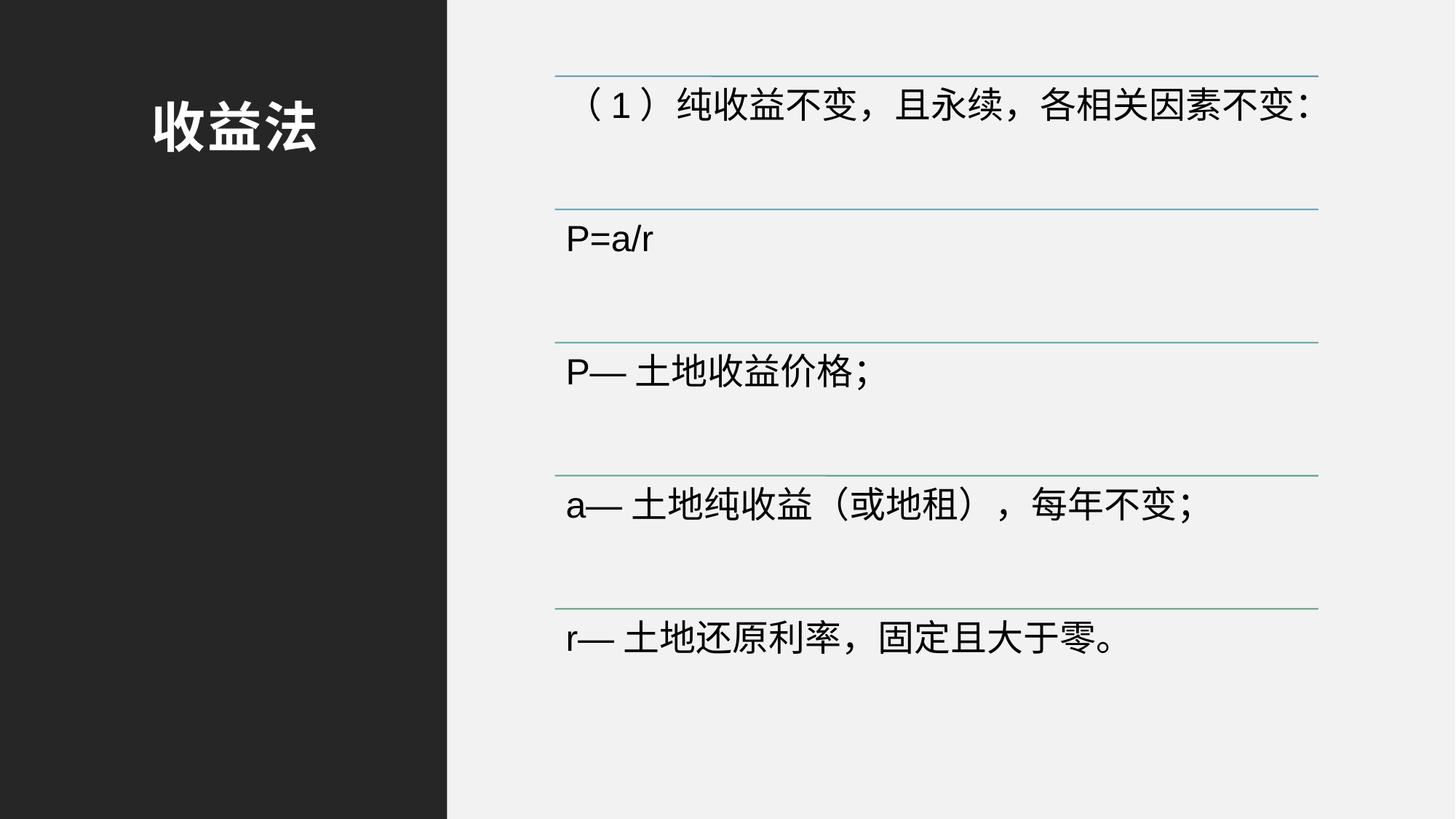

收益法
（1）纯收益不变，且永续，各相关因素不变：
P=a/r
P—土地收益价格；
a—土地纯收益（或地租），每年不变；
r—土地还原利率，固定且大于零。